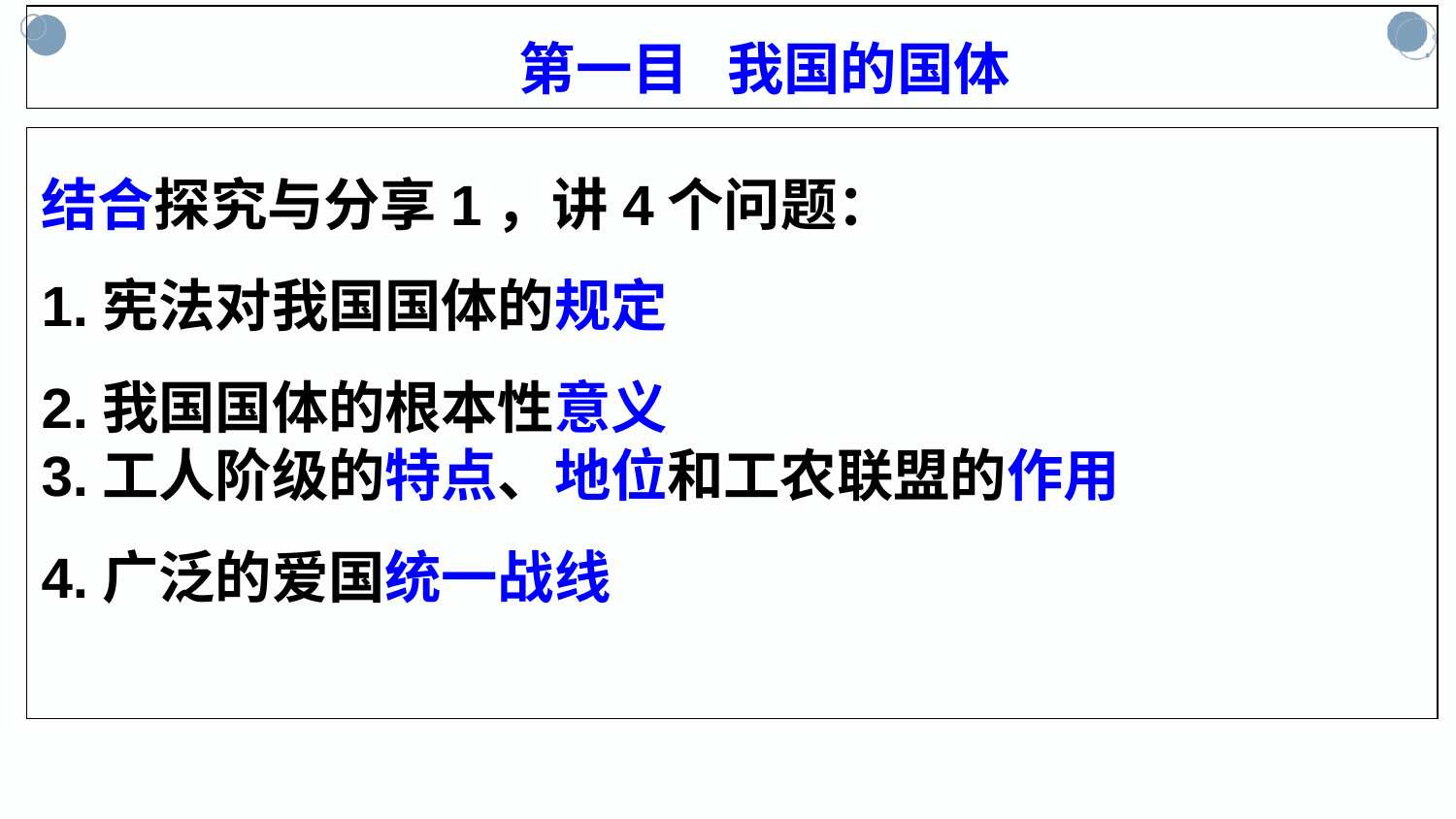

第一目   我国的国体
结合探究与分享1，讲4个问题：
1.宪法对我国国体的规定
2.我国国体的根本性意义
3.工人阶级的特点、地位和工农联盟的作用
4.广泛的爱国统一战线